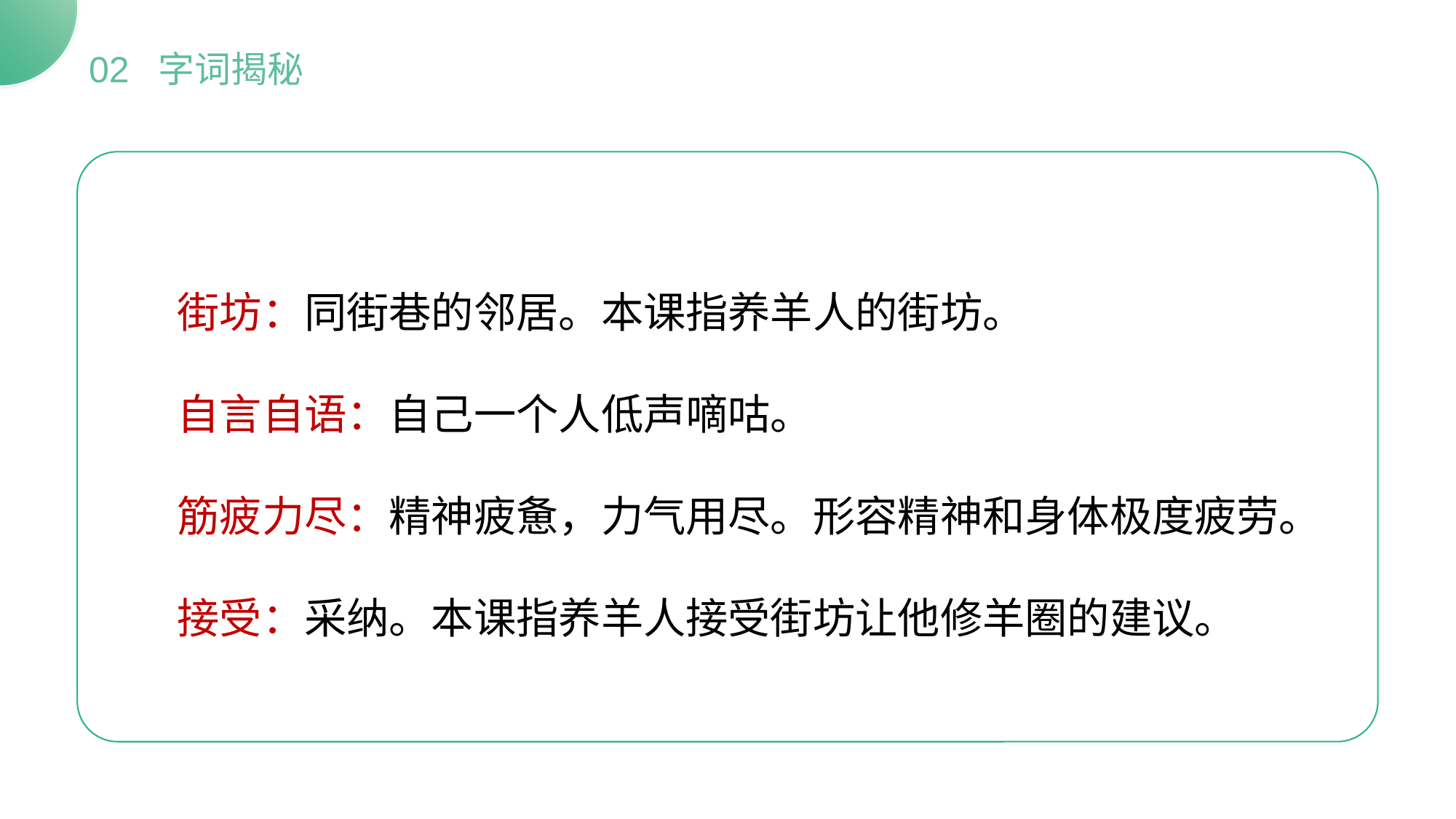

02  字词揭秘
街坊：同街巷的邻居。本课指养羊人的街坊。
自言自语：自己一个人低声嘀咕。
筋疲力尽：精神疲惫，力气用尽。形容精神和身体极度疲劳。
接受：采纳。本课指养羊人接受街坊让他修羊圈的建议。